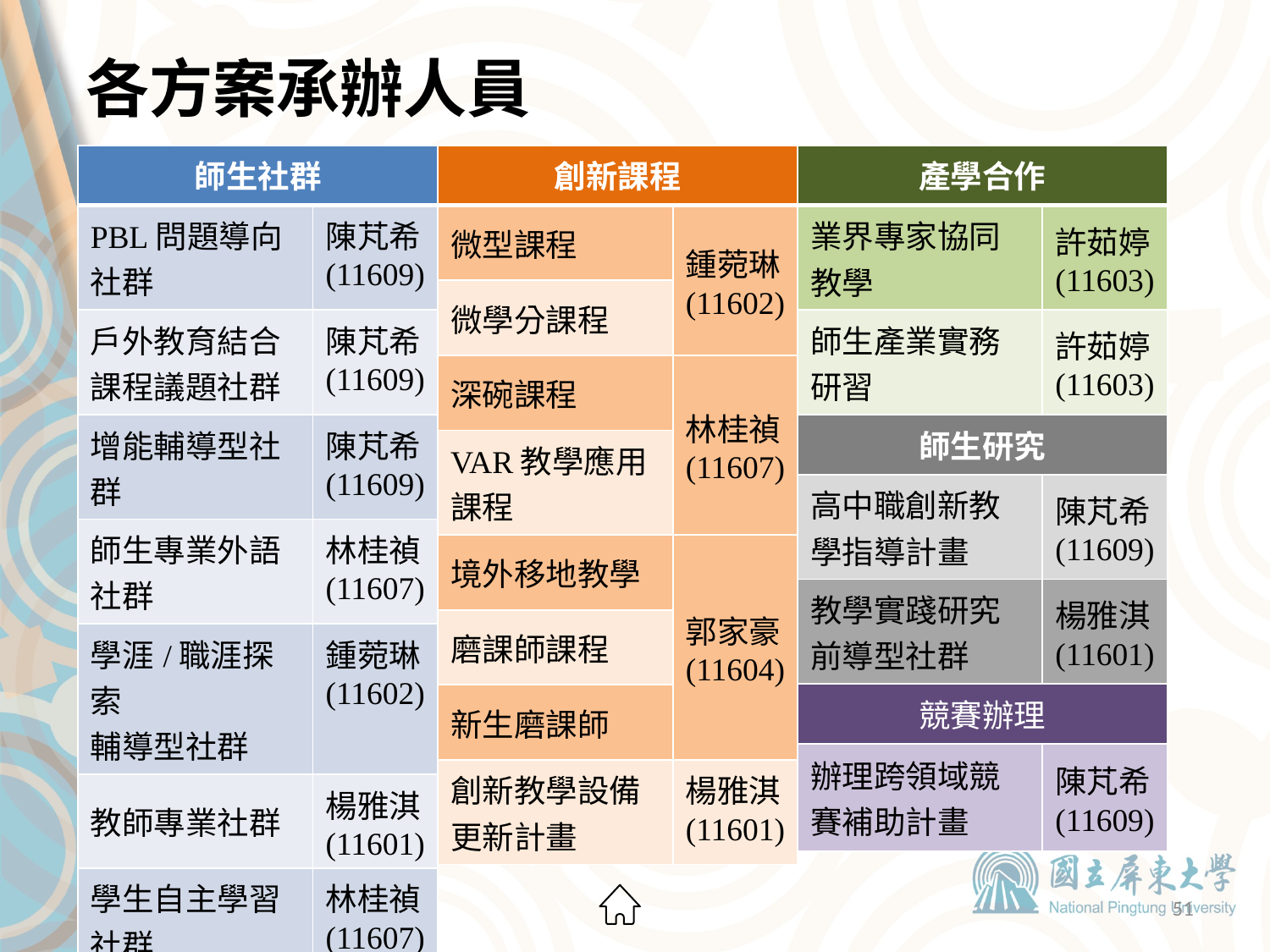

# 各方案承辦人員
| 師生社群 |  |
| --- | --- |
| PBL問題導向 社群 | 陳芃希 (11609) |
| 戶外教育結合課程議題社群 | 陳芃希 (11609) |
| 增能輔導型社群 | 陳芃希 (11609) |
| 師生專業外語社群 | 林桂禎 (11607) |
| 學涯/職涯探索 輔導型社群 | 鍾菀琳 (11602) |
| 教師專業社群 | 楊雅淇 (11601) |
| 學生自主學習社群 | 林桂禎 (11607) |
| 創新課程 |  |
| --- | --- |
| 微型課程 | 鍾菀琳 (11602) |
| 微學分課程 |  |
| 深碗課程 | 林桂禎 (11607) |
| VAR教學應用課程 |  |
| 境外移地教學 | 郭家豪 (11604) |
| 磨課師課程 |  |
| 新生磨課師 |  |
| 創新教學設備更新計畫 | 楊雅淇 (11601) |
| 產學合作 |  |
| --- | --- |
| 業界專家協同教學 | 許茹婷 (11603) |
| 師生產業實務研習 | 許茹婷 (11603) |
| 師生研究 |  |
| 高中職創新教學指導計畫 | 陳芃希 (11609) |
| 教學實踐研究前導型社群 | 楊雅淇 (11601) |
| 競賽辦理 |  |
| 辦理跨領域競賽補助計畫 | 陳芃希 (11609) |
51